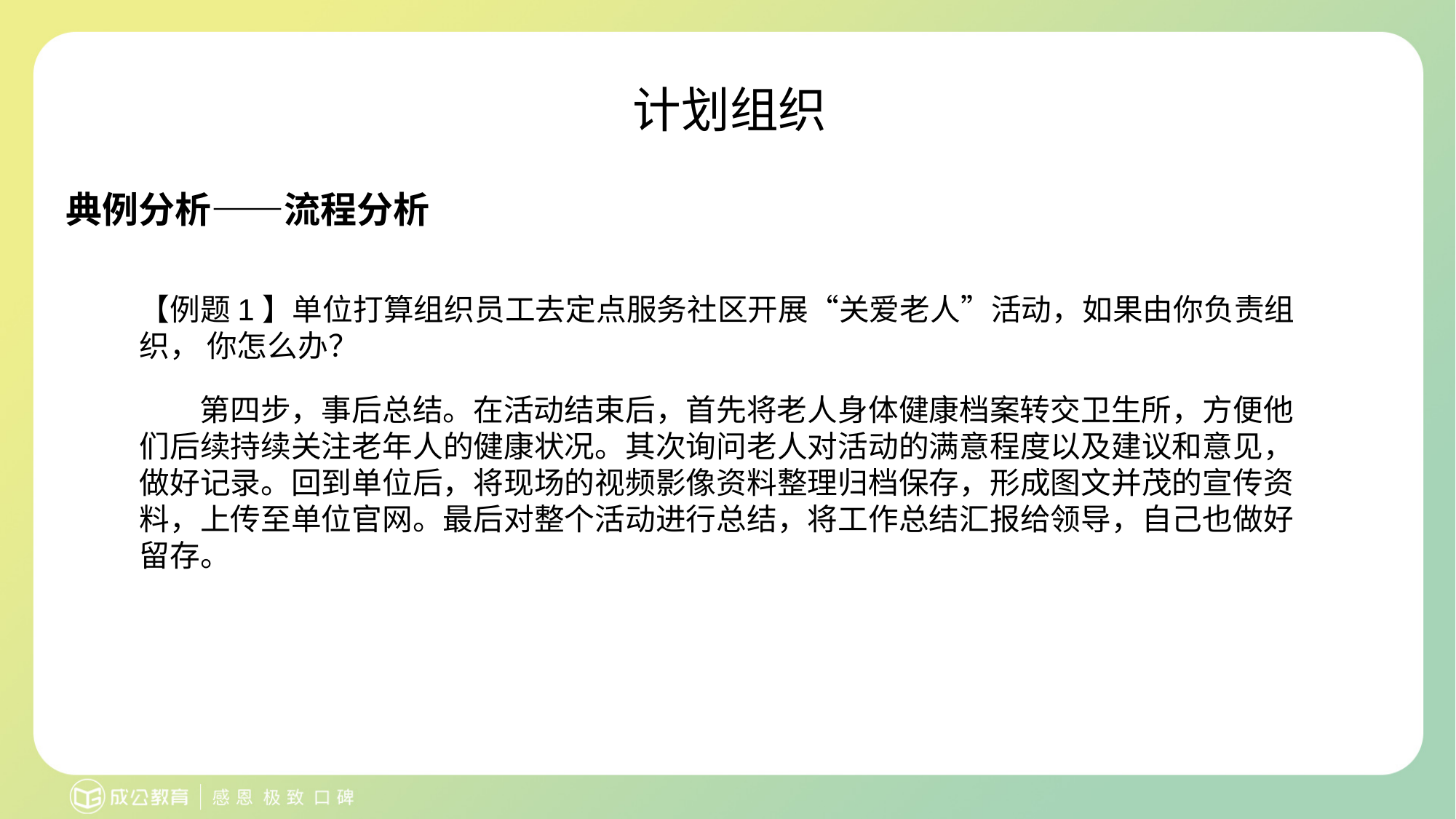

计划组织
典例分析——流程分析
【例题1】单位打算组织员工去定点服务社区开展“关爱老人”活动，如果由你负责组织， 你怎么办？
第四步，事后总结。在活动结束后，首先将老人身体健康档案转交卫生所，方便他 们后续持续关注老年人的健康状况。其次询问老人对活动的满意程度以及建议和意见， 做好记录。回到单位后，将现场的视频影像资料整理归档保存，形成图文并茂的宣传资 料，上传至单位官网。最后对整个活动进行总结，将工作总结汇报给领导，自己也做好 留存。